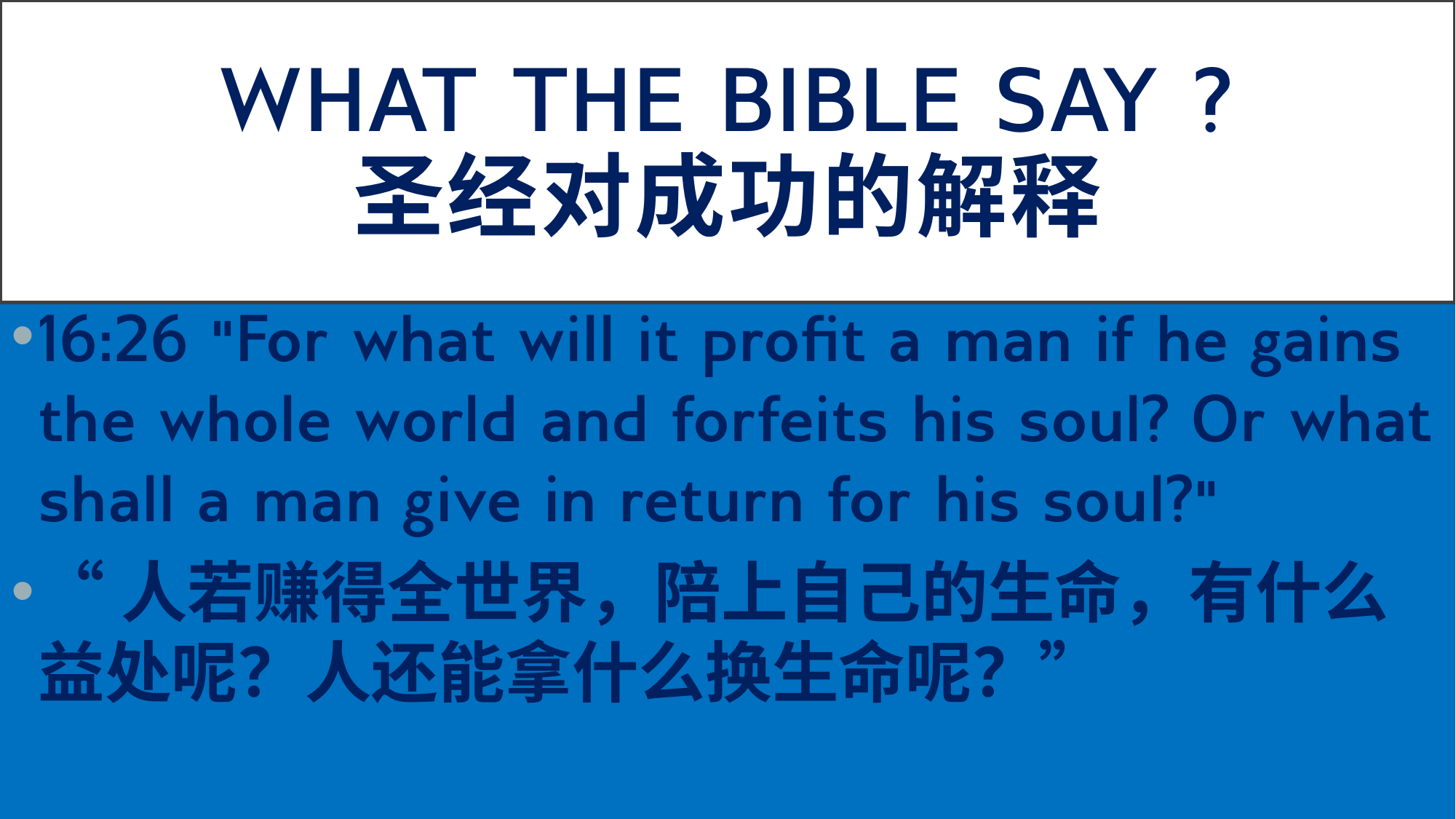

# WHAT THE BIBLE SAY ? 圣经对成功的解释
16:26 "For what will it profit a man if he gains the whole world and forfeits his soul? Or what shall a man give in return for his soul?"
“人若赚得全世界，陪上自己的生命，有什么益处呢？人还能拿什么换生命呢？”